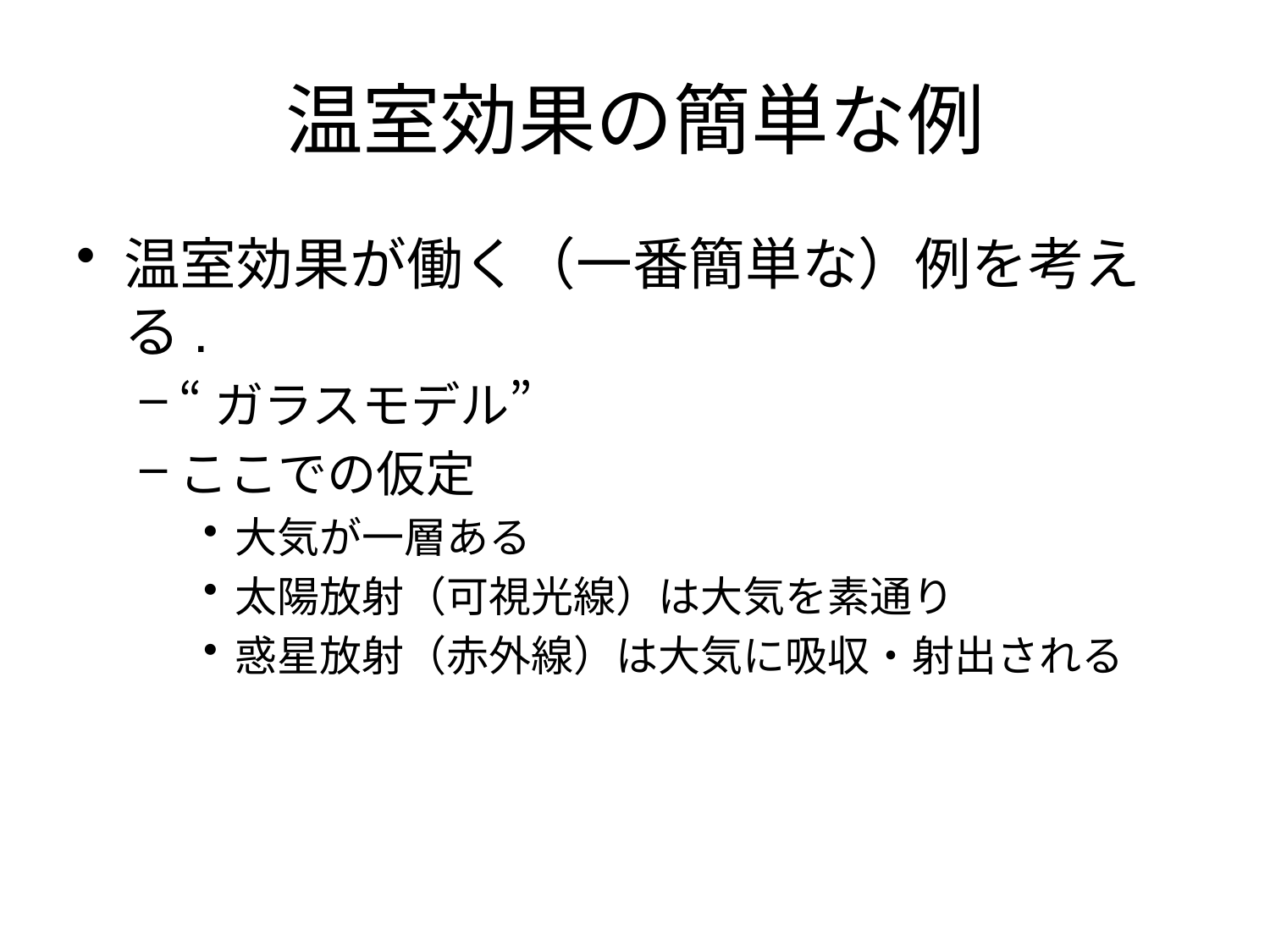

# 温室効果の簡単な例
温室効果が働く（一番簡単な）例を考える.
“ガラスモデル”
ここでの仮定
大気が一層ある
太陽放射（可視光線）は大気を素通り
惑星放射（赤外線）は大気に吸収・射出される